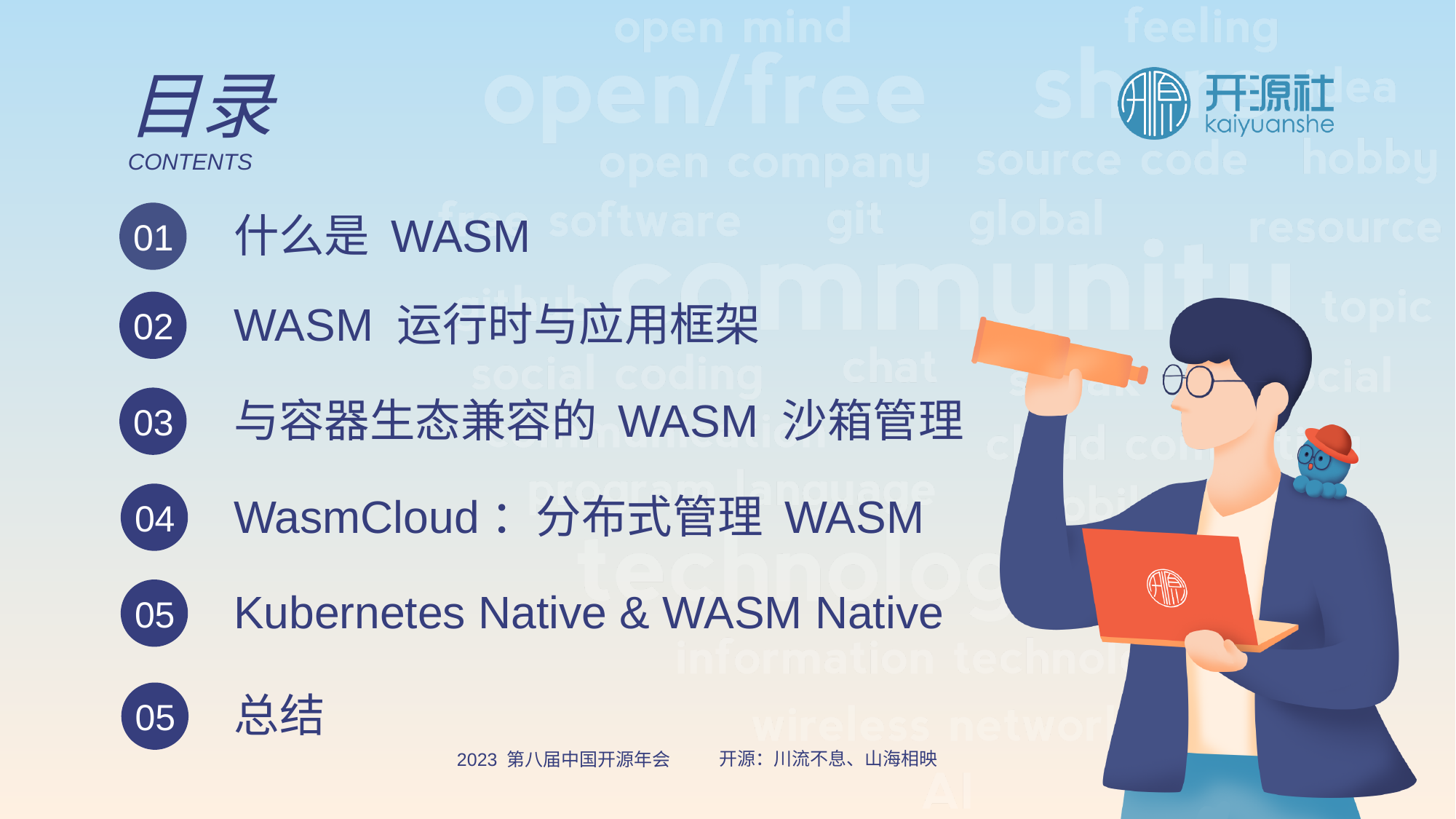

目录
CONTENTS

什么是 WASM
01

WASM 运行时与应用框架
02

与容器生态兼容的 WASM 沙箱管理
03

WasmCloud：分布式管理 WASM
04

Kubernetes Native & WASM Native
05

总结
05